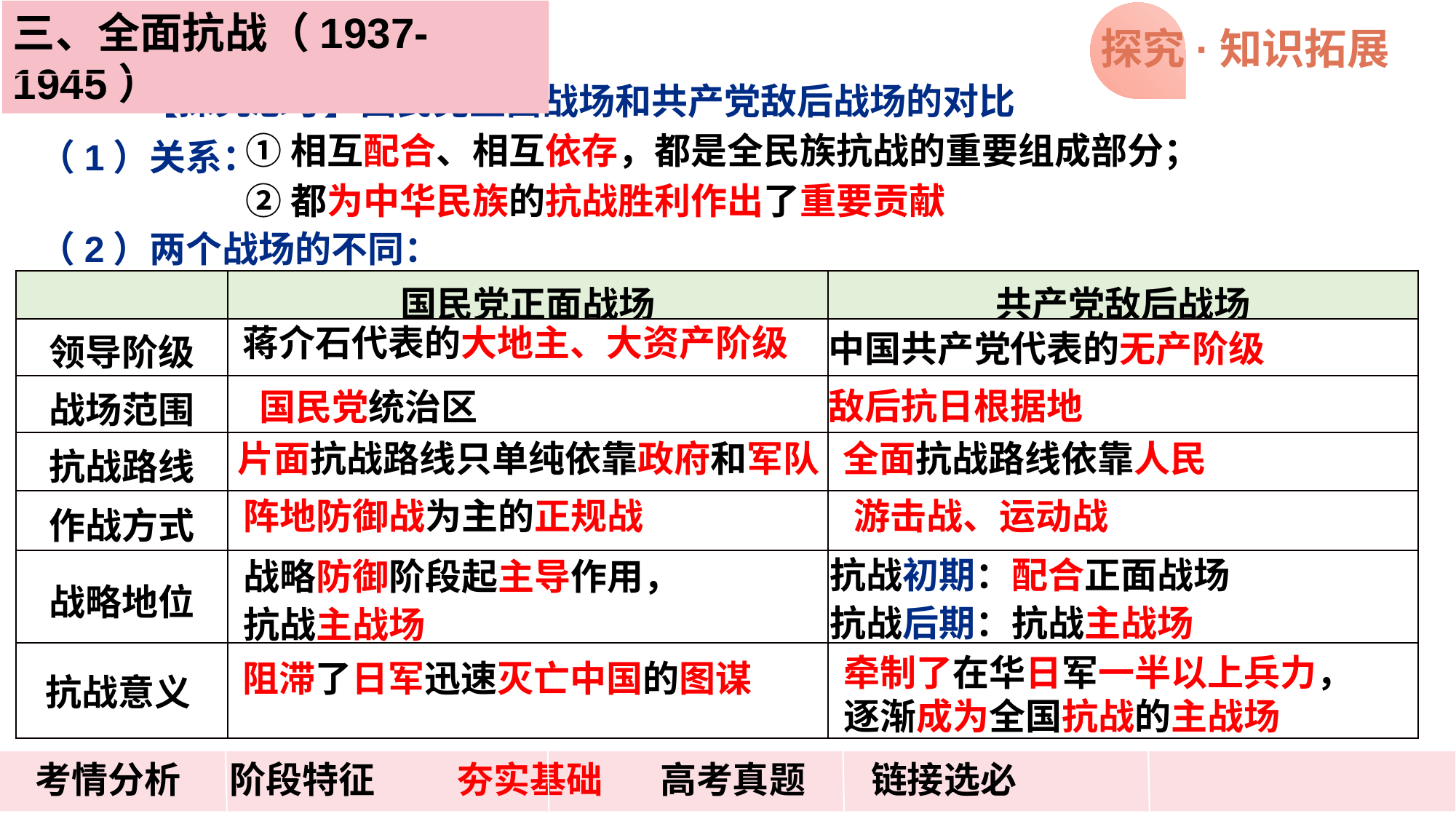

三、全面抗战（1937-1945）

探究·知识拓展
【探究思考】国民党正面战场和共产党敌后战场的对比
①相互配合、相互依存，都是全民族抗战的重要组成部分；
②都为中华民族的抗战胜利作出了重要贡献
（1）关系：

（2）两个战场的不同：
|  | 国民党正面战场 | 共产党敌后战场 |
| --- | --- | --- |
| 领导阶级 |  |  |
| 战场范围 |  |  |
| 抗战路线 |  |  |
| 作战方式 |  |  |
| 战略地位 |  |  |
| 抗战意义 |  |  |
蒋介石代表的大地主、大资产阶级
中国共产党代表的无产阶级
敌后抗日根据地
国民党统治区
片面抗战路线只单纯依靠政府和军队
全面抗战路线依靠人民
阵地防御战为主的正规战
游击战、运动战
抗战初期：配合正面战场
抗战后期：抗战主战场
战略防御阶段起主导作用，
抗战主战场
牵制了在华日军一半以上兵力，
逐渐成为全国抗战的主战场
阻滞了日军迅速灭亡中国的图谋
  考情分析      阶段特征          夯实基础       高考真题        链接选必